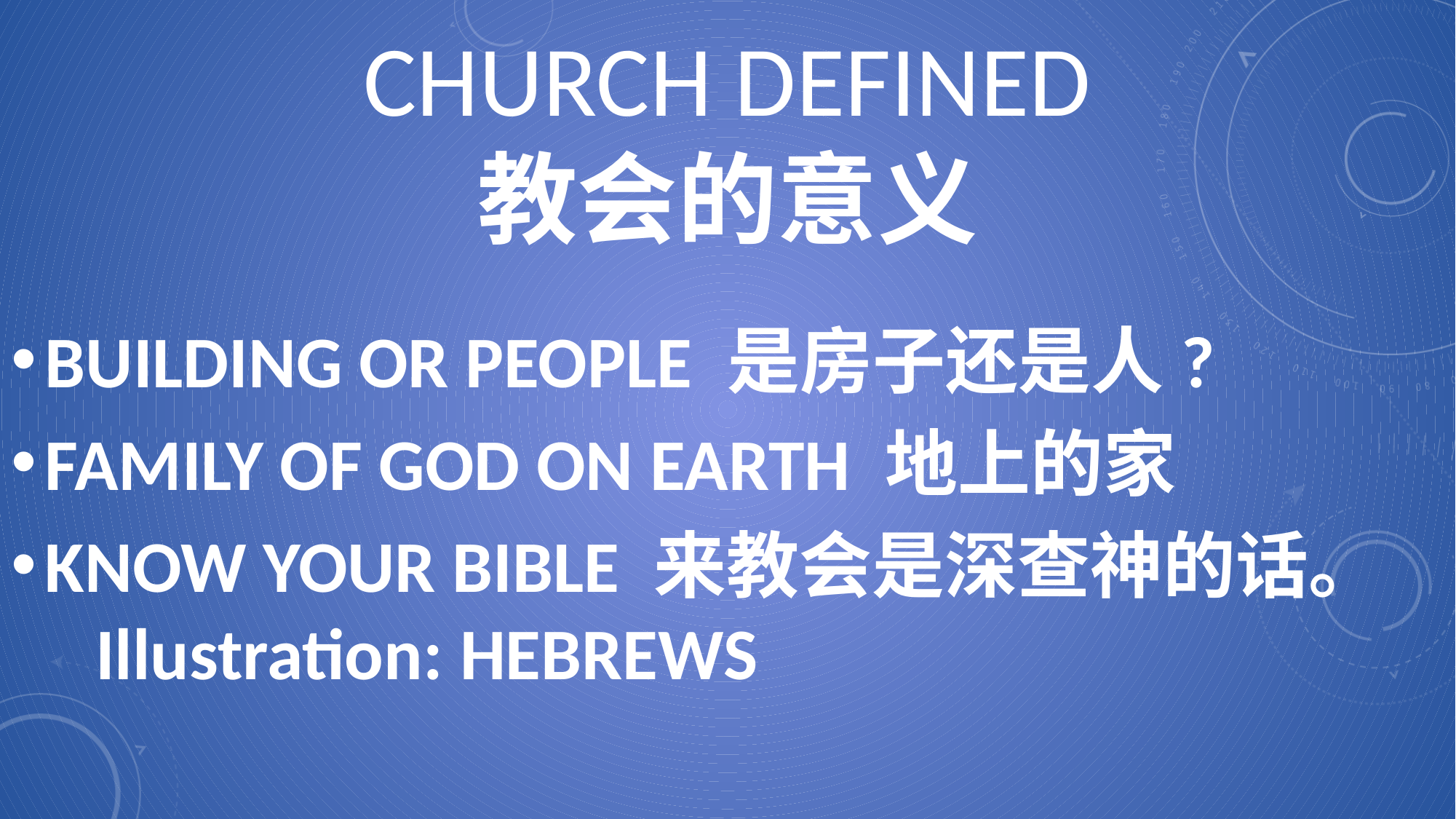

# CHURCH DEFINED 教会的意义
BUILDING OR PEOPLE 是房子还是人?
FAMILY OF GOD ON EARTH 地上的家
KNOW YOUR BIBLE 来教会是深查神的话。      Illustration: HEBREWS